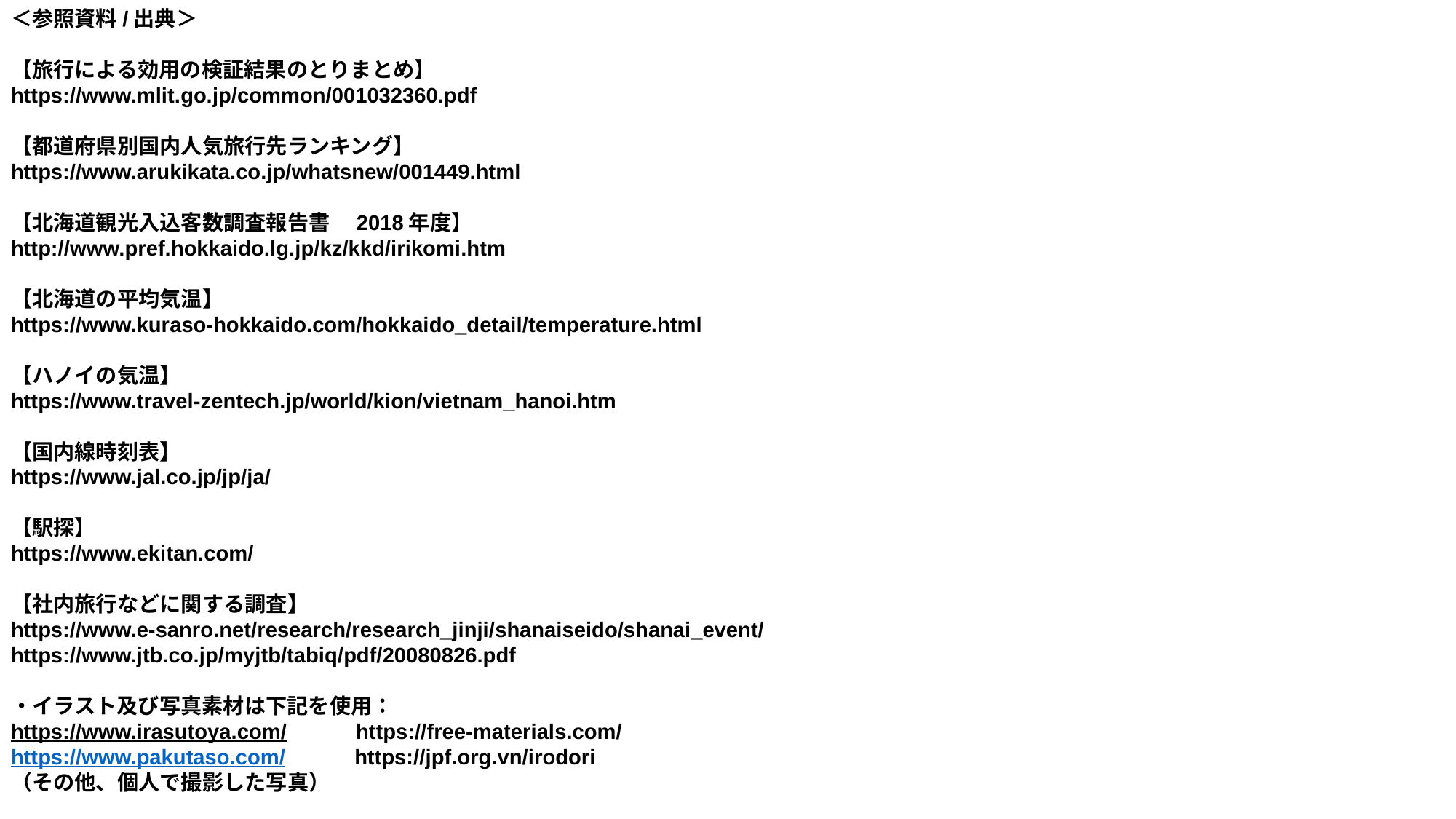

＜参照資料/出典＞

【旅行による効用の検証結果のとりまとめ】
https://www.mlit.go.jp/common/001032360.pdf

【都道府県別国内人気旅行先ランキング】
https://www.arukikata.co.jp/whatsnew/001449.html

【北海道観光入込客数調査報告書　2018年度】
http://www.pref.hokkaido.lg.jp/kz/kkd/irikomi.htm

【北海道の平均気温】
https://www.kuraso-hokkaido.com/hokkaido_detail/temperature.html

【ハノイの気温】
https://www.travel-zentech.jp/world/kion/vietnam_hanoi.htm

【国内線時刻表】
https://www.jal.co.jp/jp/ja/

【駅探】
https://www.ekitan.com/

【社内旅行などに関する調査】
https://www.e-sanro.net/research/research_jinji/shanaiseido/shanai_event/
https://www.jtb.co.jp/myjtb/tabiq/pdf/20080826.pdf

・イラスト及び写真素材は下記を使用：
https://www.irasutoya.com/　　　https://free-materials.com/
https://www.pakutaso.com/　　　https://jpf.org.vn/irodori
（その他、個人で撮影した写真）